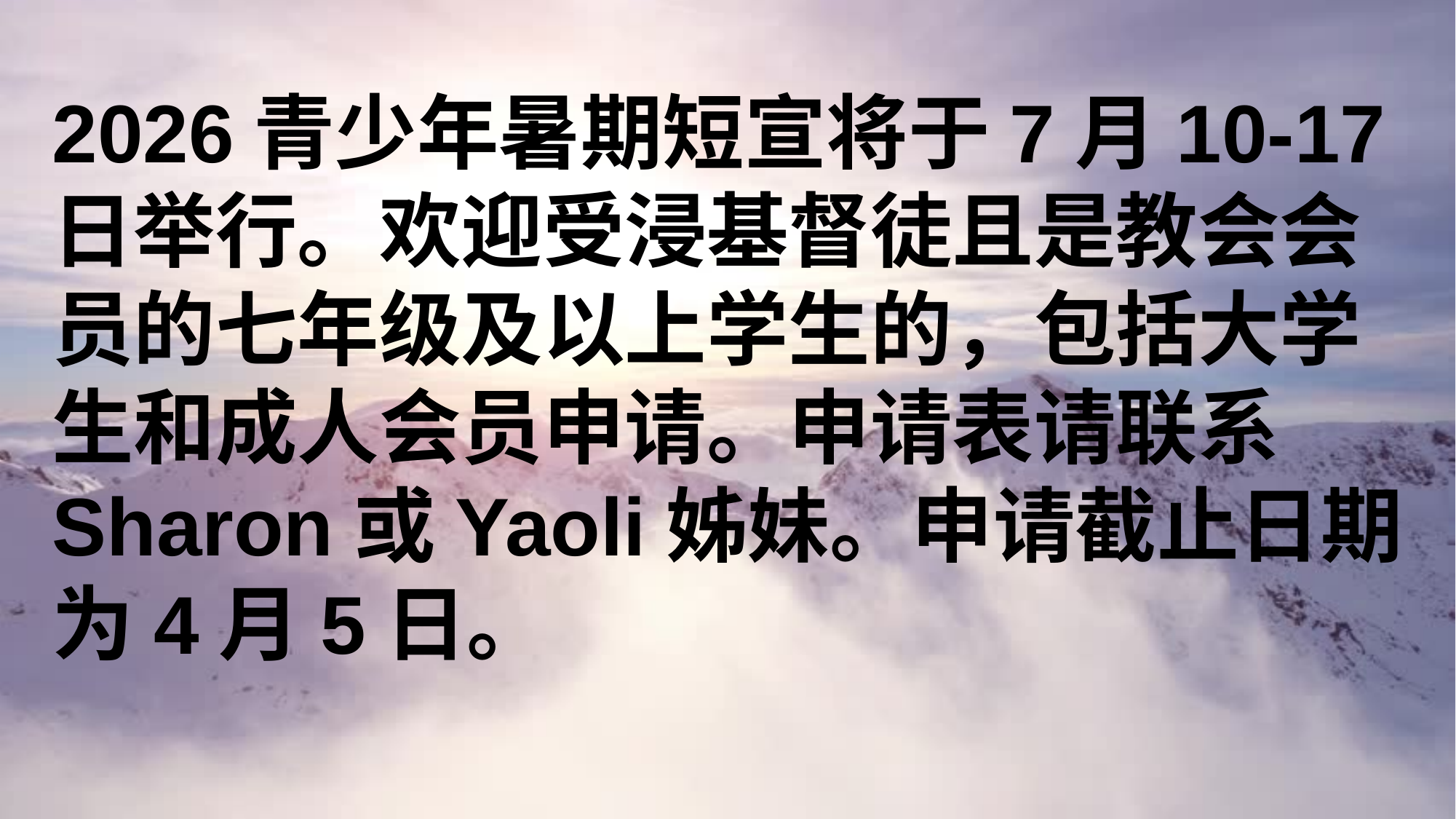

2026青少年暑期短宣将于7月10-17日举行。欢迎受浸基督徒且是教会会员的七年级及以上学生的，包括大学生和成人会员申请。申请表请联系Sharon或Yaoli姊妹。申请截止日期为4月5日。